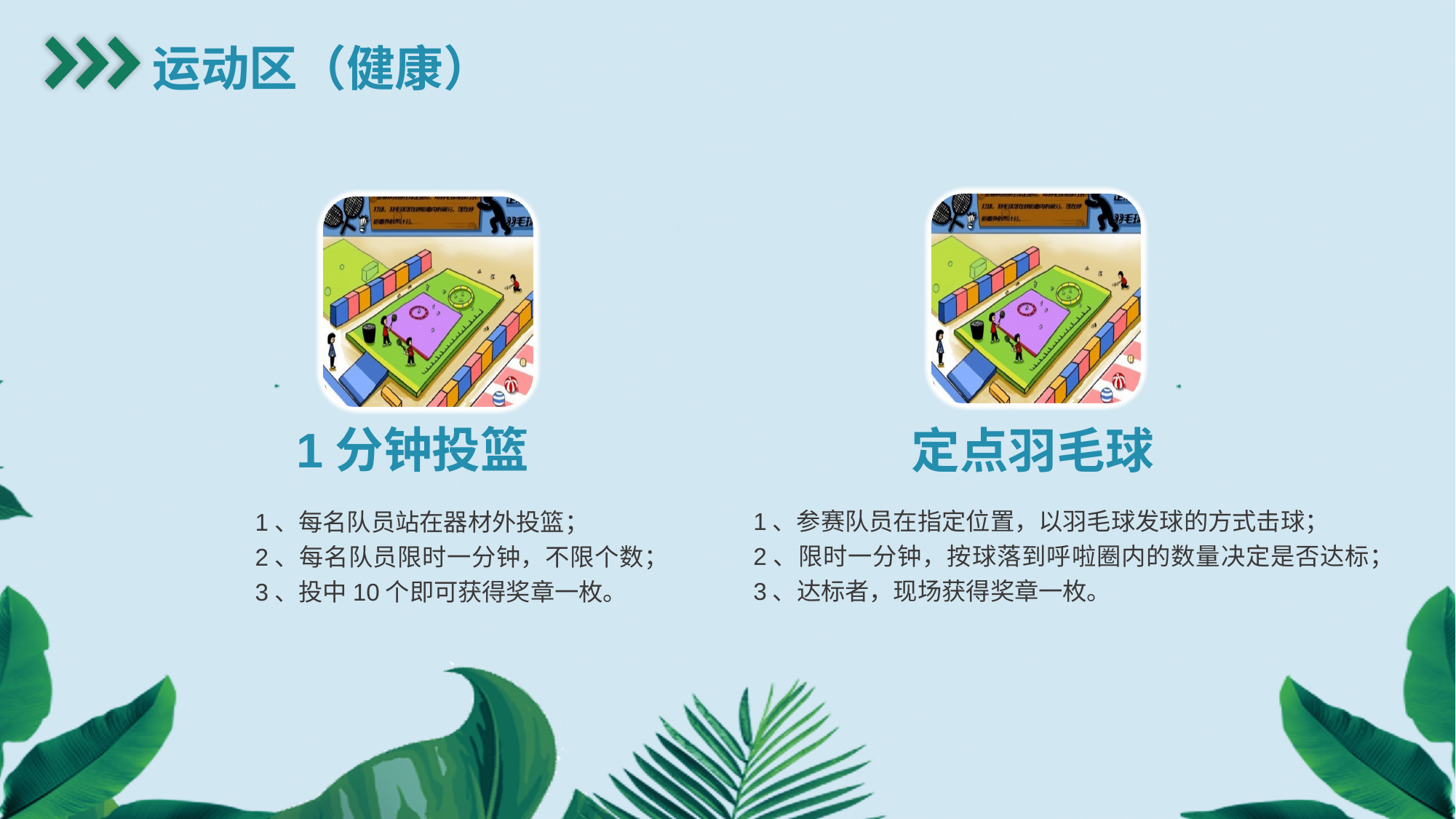

运动区（健康）

1分钟投篮
定点羽毛球
1、参赛队员在指定位置，以羽毛球发球的方式击球；
2、限时一分钟，按球落到呼啦圈内的数量决定是否达标；
3、达标者，现场获得奖章一枚。
1、每名队员站在器材外投篮；
2、每名队员限时一分钟，不限个数；
3、投中10个即可获得奖章一枚。